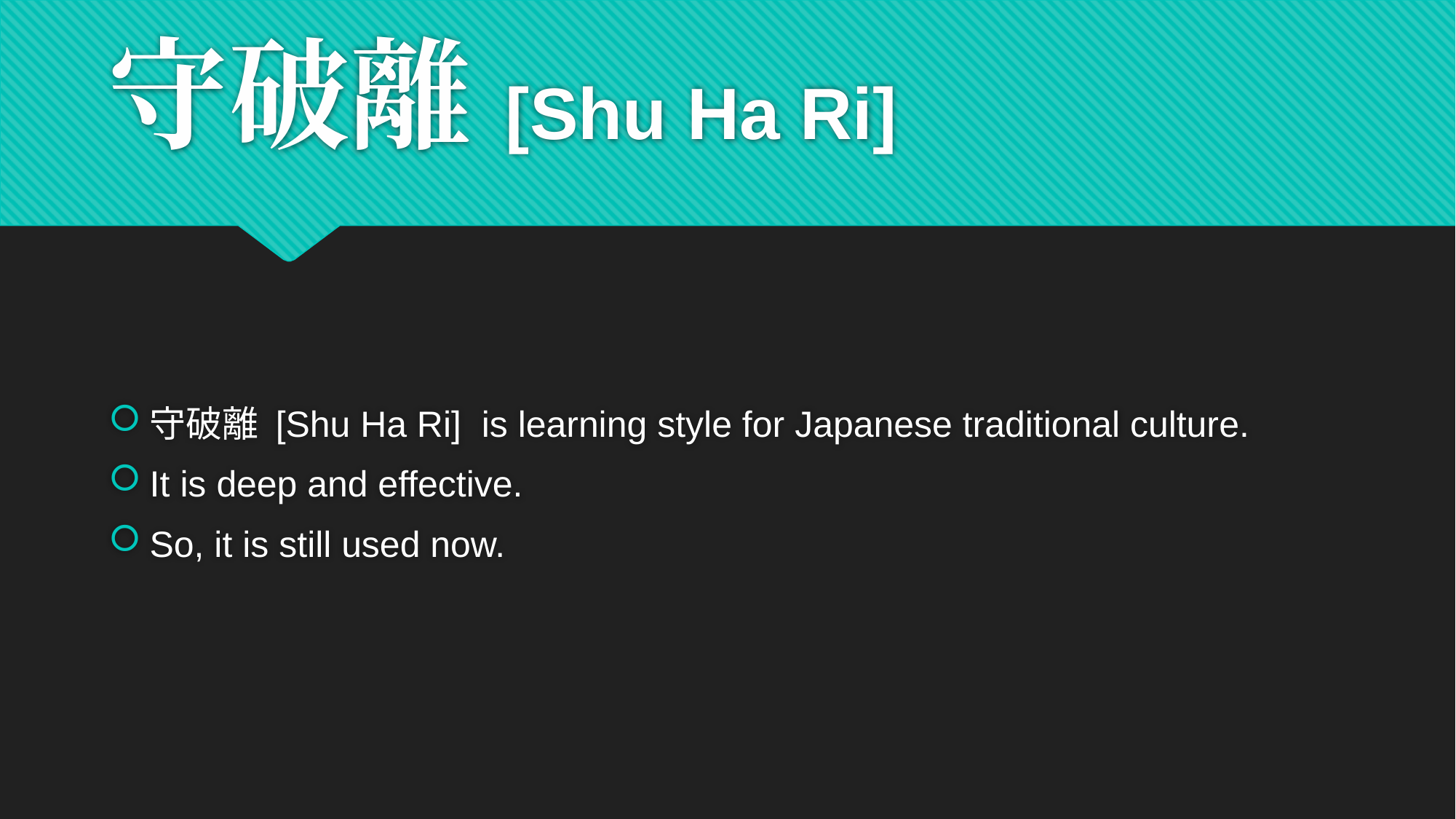

# 守破離 [Shu Ha Ri]
守破離 [Shu Ha Ri]  is learning style for Japanese traditional culture.
It is deep and effective.
So, it is still used now.